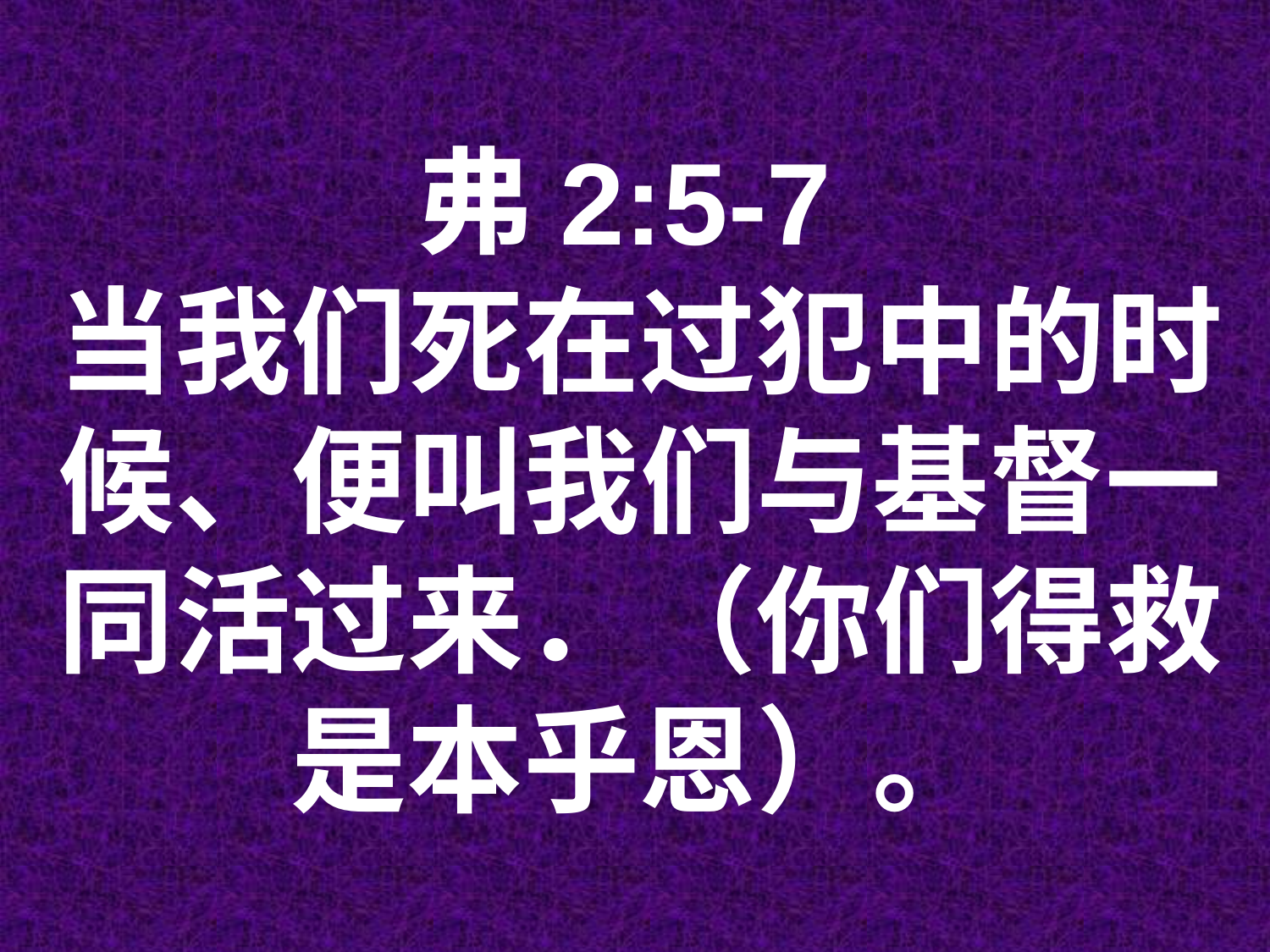

# 弗2:5-7 当我们死在过犯中的时候、便叫我们与基督一同活过来．（你们得救是本乎恩）。